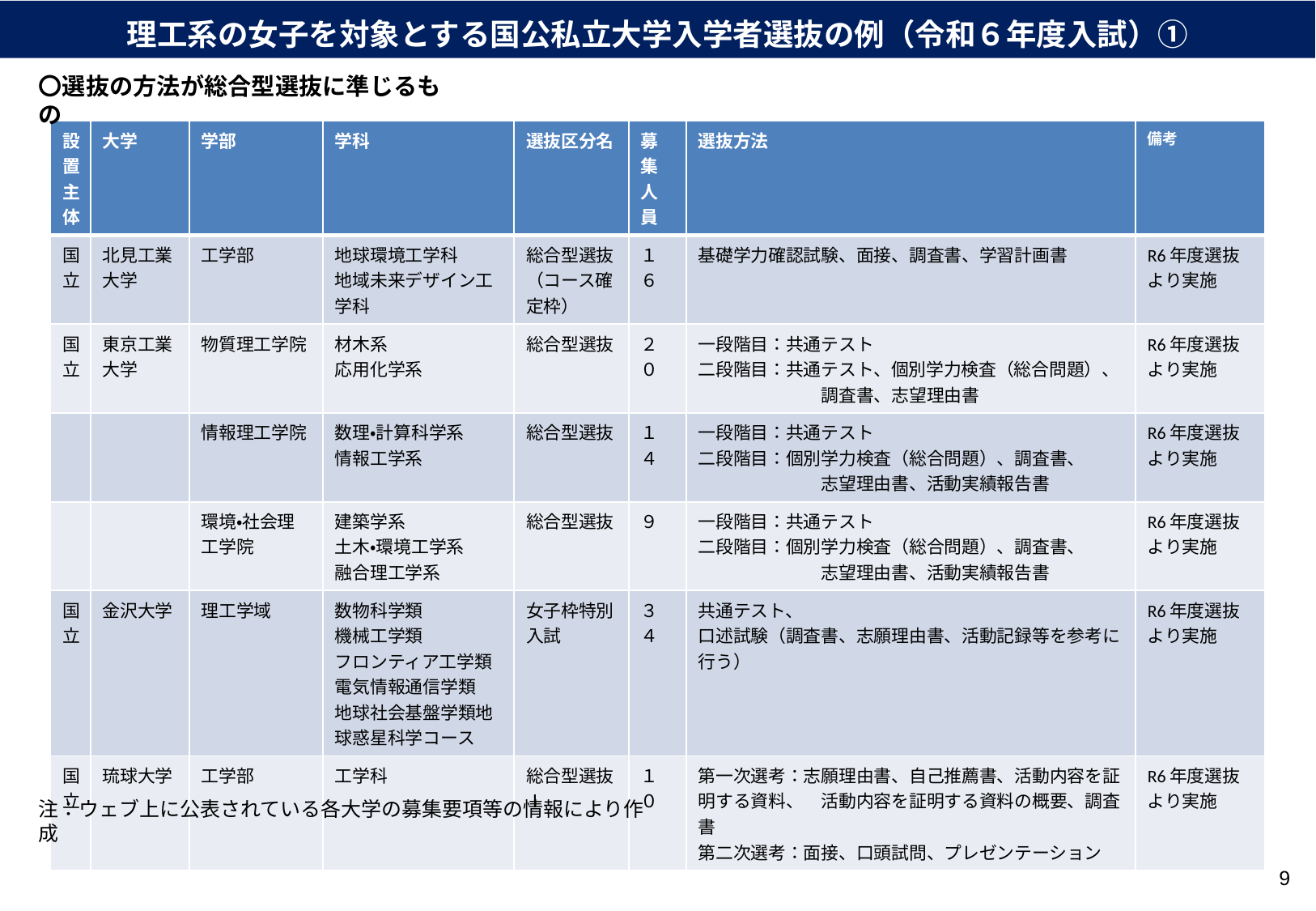

理工系の女子を対象とする国公私立大学入学者選抜の例（令和６年度入試）①
〇選抜の方法が総合型選抜に準じるもの
| 設置主体 | 大学 | 学部 | 学科 | 選抜区分名 | 募集人員 | 選抜方法 | 備考 |
| --- | --- | --- | --- | --- | --- | --- | --- |
| 国立 | 北見工業大学 | 工学部 | 地球環境工学科 地域未来デザイン工学科 | 総合型選抜（コース確定枠） | １６ | 基礎学力確認試験、面接、調査書、学習計画書 | R6年度選抜より実施 |
| 国立 | 東京工業大学 | 物質理工学院 | 材木系 応用化学系 | 総合型選抜 | ２０ | 一段階目：共通テスト 二段階目：共通テスト、個別学力検査（総合問題）、 　　　　　　　調査書、志望理由書 | R6年度選抜より実施 |
|  |  | 情報理工学院 | 数理・計算科学系 情報工学系 | 総合型選抜 | １４ | 一段階目：共通テスト 二段階目：個別学力検査（総合問題）、調査書、 　　　　　　　志望理由書、活動実績報告書 | R6年度選抜より実施 |
|  |  | 環境・社会理工学院 | 建築学系 土木・環境工学系 融合理工学系 | 総合型選抜 | ９ | 一段階目：共通テスト 二段階目：個別学力検査（総合問題）、調査書、 　　　　　　　志望理由書、活動実績報告書 | R6年度選抜より実施 |
| 国立 | 金沢大学 | 理工学域 | 数物科学類 機械工学類 フロンティア工学類 電気情報通信学類 地球社会基盤学類地球惑星科学コース | 女子枠特別入試 | ３４ | 共通テスト、 口述試験（調査書、志願理由書、活動記録等を参考に行う） | R6年度選抜より実施 |
| 国立 | 琉球大学 | 工学部 | 工学科 | 総合型選抜Ⅰ | １０ | 第一次選考：志願理由書、自己推薦書、活動内容を証明する資料、　活動内容を証明する資料の概要、調査書 第二次選考：面接、口頭試問、プレゼンテーション | R6年度選抜より実施 |
注：ウェブ上に公表されている各大学の募集要項等の情報により作成
9